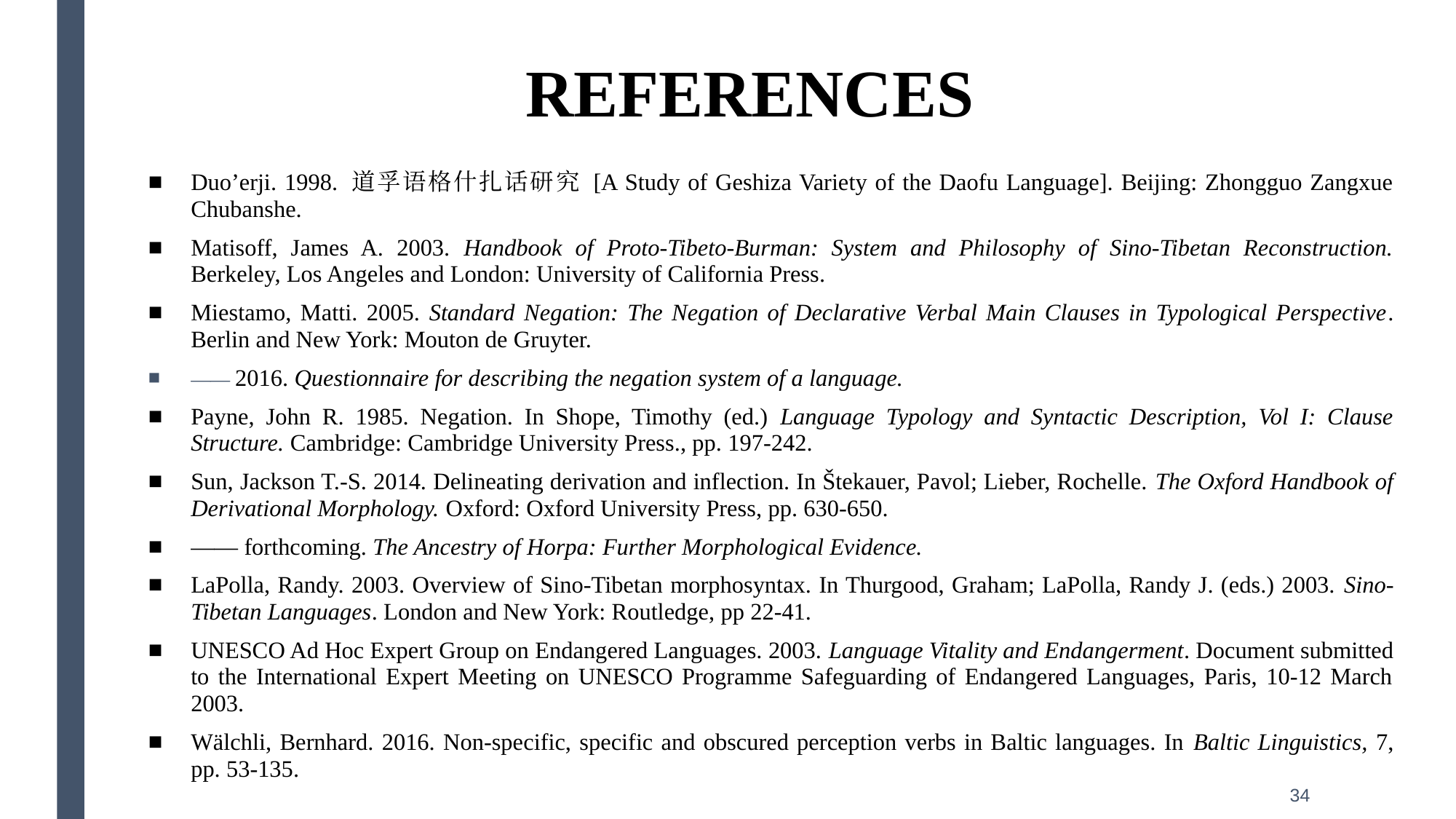

# References
Duo’erji. 1998. 道孚语格什扎话研究 [A Study of Geshiza Variety of the Daofu Language]. Beijing: Zhongguo Zangxue Chubanshe.
Matisoff, James A. 2003. Handbook of Proto-Tibeto-Burman: System and Philosophy of Sino-Tibetan Reconstruction. Berkeley, Los Angeles and London: University of California Press.
Miestamo, Matti. 2005. Standard Negation: The Negation of Declarative Verbal Main Clauses in Typological Perspective. Berlin and New York: Mouton de Gruyter.
—— 2016. Questionnaire for describing the negation system of a language.
Payne, John R. 1985. Negation. In Shope, Timothy (ed.) Language Typology and Syntactic Description, Vol I: Clause Structure. Cambridge: Cambridge University Press., pp. 197-242.
Sun, Jackson T.-S. 2014. Delineating derivation and inflection. In Štekauer, Pavol; Lieber, Rochelle. The Oxford Handbook of Derivational Morphology. Oxford: Oxford University Press, pp. 630-650.
—— forthcoming. The Ancestry of Horpa: Further Morphological Evidence.
LaPolla, Randy. 2003. Overview of Sino-Tibetan morphosyntax. In Thurgood, Graham; LaPolla, Randy J. (eds.) 2003. Sino-Tibetan Languages. London and New York: Routledge, pp 22-41.
UNESCO Ad Hoc Expert Group on Endangered Languages. 2003. Language Vitality and Endangerment. Document submitted to the International Expert Meeting on UNESCO Programme Safeguarding of Endangered Languages, Paris, 10-12 March 2003.
Wälchli, Bernhard. 2016. Non-specific, specific and obscured perception verbs in Baltic languages. In Baltic Linguistics, 7, pp. 53-135.

34